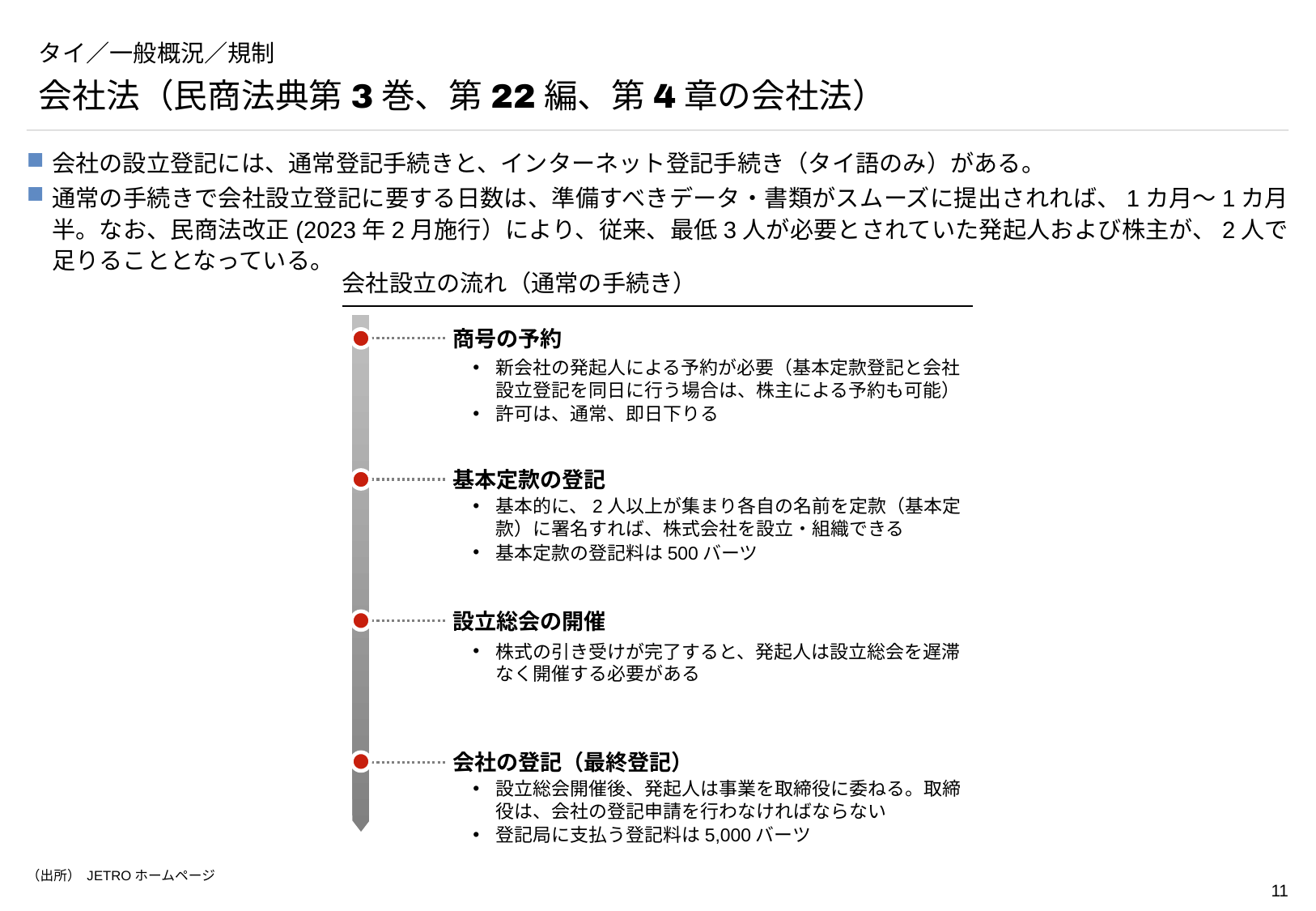

# タイ／一般概況／規制
会社法（民商法典第3巻、第22編、第4章の会社法）
会社の設立登記には、通常登記手続きと、インターネット登記手続き（タイ語のみ）がある。
通常の手続きで会社設立登記に要する日数は、準備すべきデータ・書類がスムーズに提出されれば、1カ月～1カ月半。なお、民商法改正(2023年2月施行）により、従来、最低3人が必要とされていた発起人および株主が、2人で足りることとなっている。
会社設立の流れ（通常の手続き）
商号の予約

新会社の発起人による予約が必要（基本定款登記と会社設立登記を同日に行う場合は、株主による予約も可能）
許可は、通常、即日下りる
基本定款の登記

基本的に、2人以上が集まり各自の名前を定款（基本定款）に署名すれば、株式会社を設立・組織できる
基本定款の登記料は500バーツ

設立総会の開催

株式の引き受けが完了すると、発起人は設立総会を遅滞なく開催する必要がある
会社の登記（最終登記）

設立総会開催後、発起人は事業を取締役に委ねる。取締役は、会社の登記申請を行わなければならない
登記局に支払う登記料は5,000バーツ
（出所） JETROホームページ